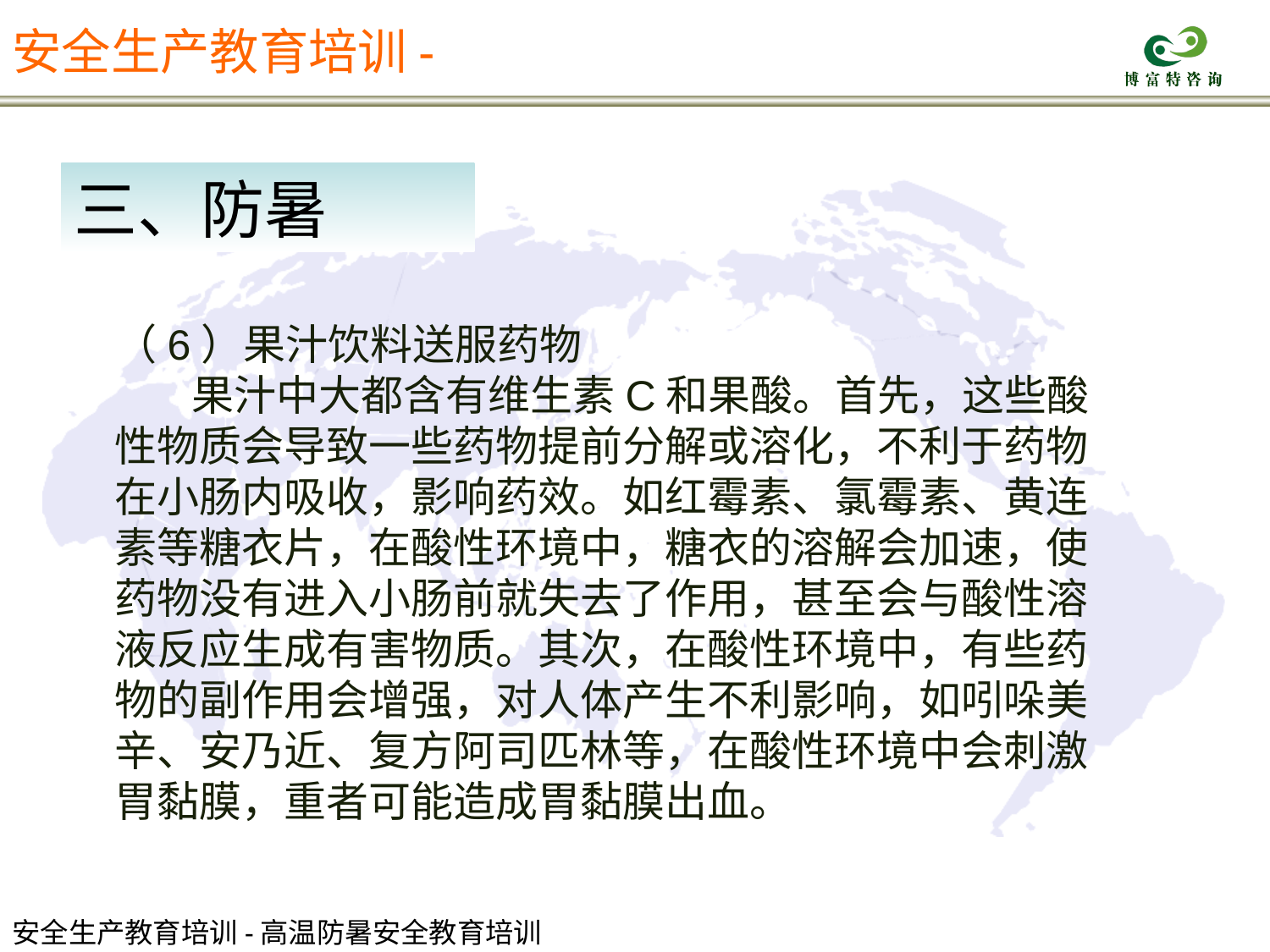

安全生产教育培训-
三、防暑
（6）果汁饮料送服药物
       果汁中大都含有维生素C和果酸。首先，这些酸性物质会导致一些药物提前分解或溶化，不利于药物在小肠内吸收，影响药效。如红霉素、氯霉素、黄连素等糖衣片，在酸性环境中，糖衣的溶解会加速，使药物没有进入小肠前就失去了作用，甚至会与酸性溶液反应生成有害物质。其次，在酸性环境中，有些药物的副作用会增强，对人体产生不利影响，如吲哚美辛、安乃近、复方阿司匹林等，在酸性环境中会刺激胃黏膜，重者可能造成胃黏膜出血。
32
安全生产教育培训-高温防暑安全教育培训